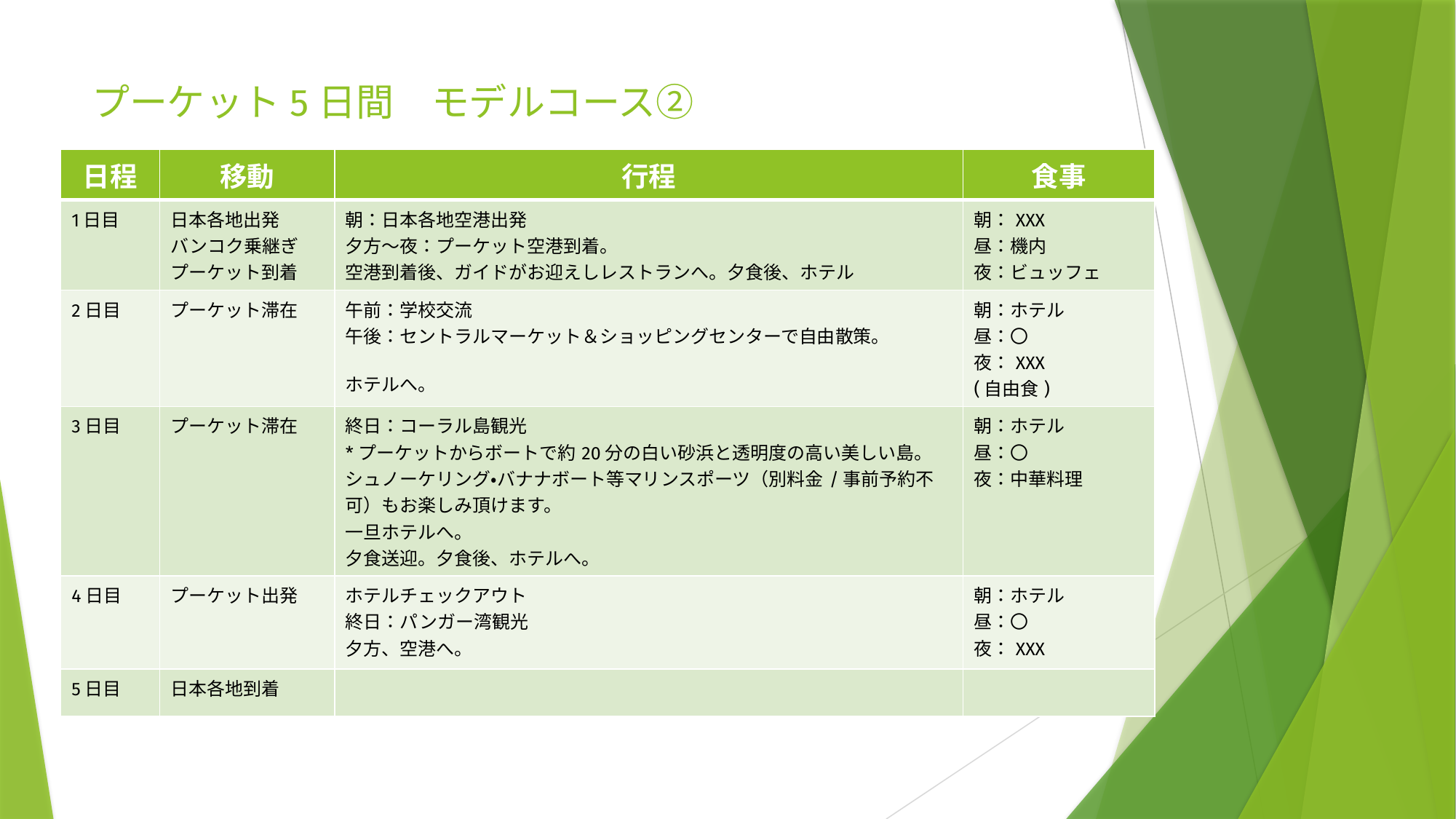

# プーケット5日間　モデルコース②
| 日程 | 移動 | 行程 | 食事 |
| --- | --- | --- | --- |
| 1日目 | 日本各地出発 バンコク乗継ぎプーケット到着 | 朝：日本各地空港出発 夕方～夜：プーケット空港到着。 空港到着後、ガイドがお迎えしレストランへ。夕食後、ホテル | 朝：XXX 昼：機内 夜：ビュッフェ |
| 2日目 | プーケット滞在 | 午前：学校交流 午後：セントラルマーケット＆ショッピングセンターで自由散策。 ホテルへ。 | 朝：ホテル 昼：〇 夜：XXX (自由食) |
| 3日目 | プーケット滞在 | 終日：コーラル島観光 \*プーケットからボートで約20分の白い砂浜と透明度の高い美しい島。 シュノーケリング・バナナボート等マリンスポーツ（別料金/事前予約不可）もお楽しみ頂けます。 一旦ホテルへ。 夕食送迎。夕食後、ホテルへ。 | 朝：ホテル 昼：〇 夜：中華料理 |
| 4日目 | プーケット出発 | ホテルチェックアウト 終日：パンガー湾観光 夕方、空港へ。 | 朝：ホテル 昼：〇 夜：XXX |
| 5日目 | 日本各地到着 |  |  |